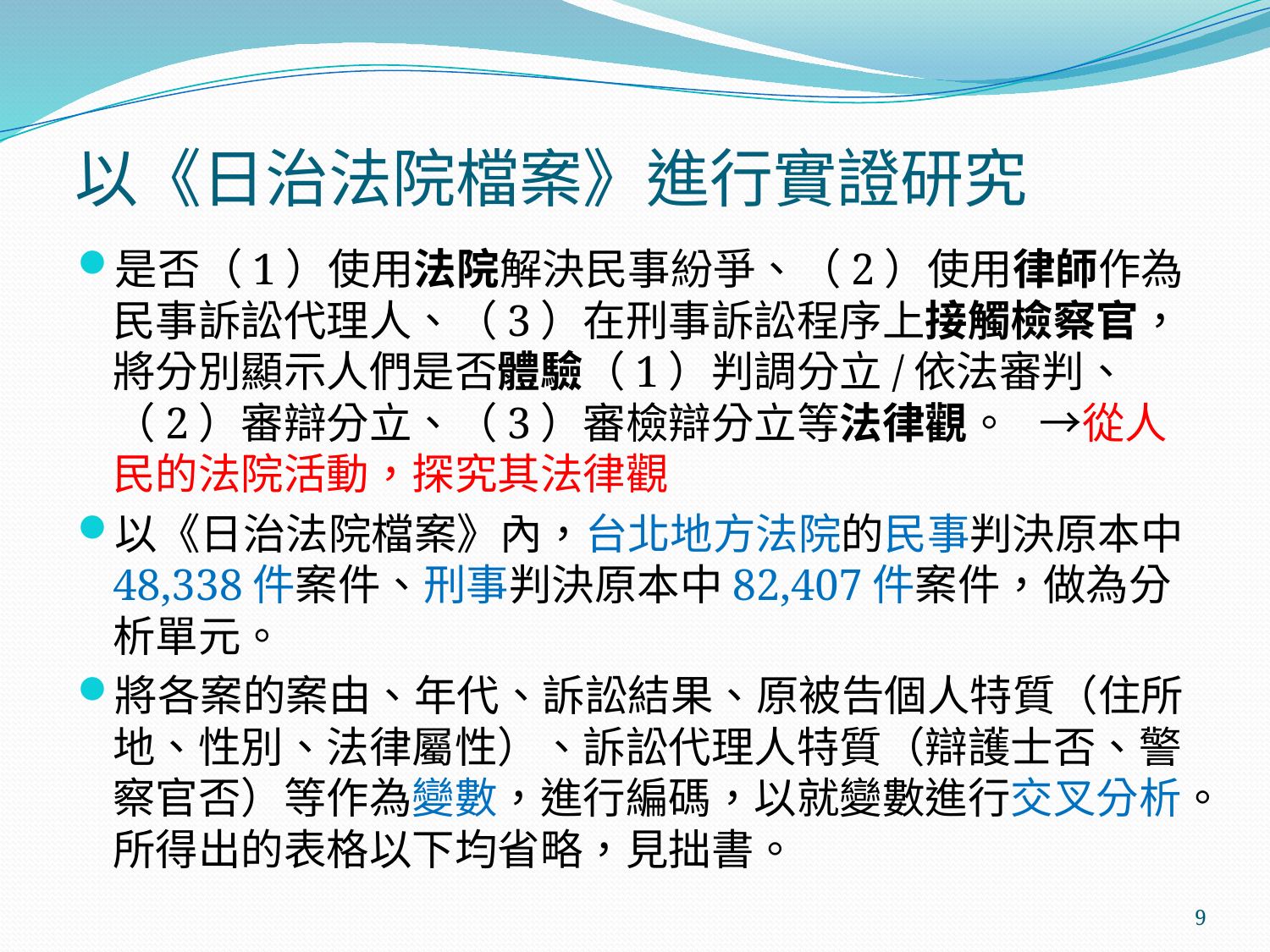

# 以《日治法院檔案》進行實證研究
是否（1）使用法院解決民事紛爭、（2）使用律師作為民事訴訟代理人、（3）在刑事訴訟程序上接觸檢察官，將分別顯示人們是否體驗（1）判調分立/依法審判、（2）審辯分立、（3）審檢辯分立等法律觀。   →從人民的法院活動，探究其法律觀
以《日治法院檔案》內，台北地方法院的民事判決原本中48,338件案件、刑事判決原本中82,407件案件，做為分析單元。
將各案的案由、年代、訴訟結果、原被告個人特質（住所地、性別、法律屬性）、訴訟代理人特質（辯護士否、警察官否）等作為變數，進行編碼，以就變數進行交叉分析。所得出的表格以下均省略，見拙書。
9